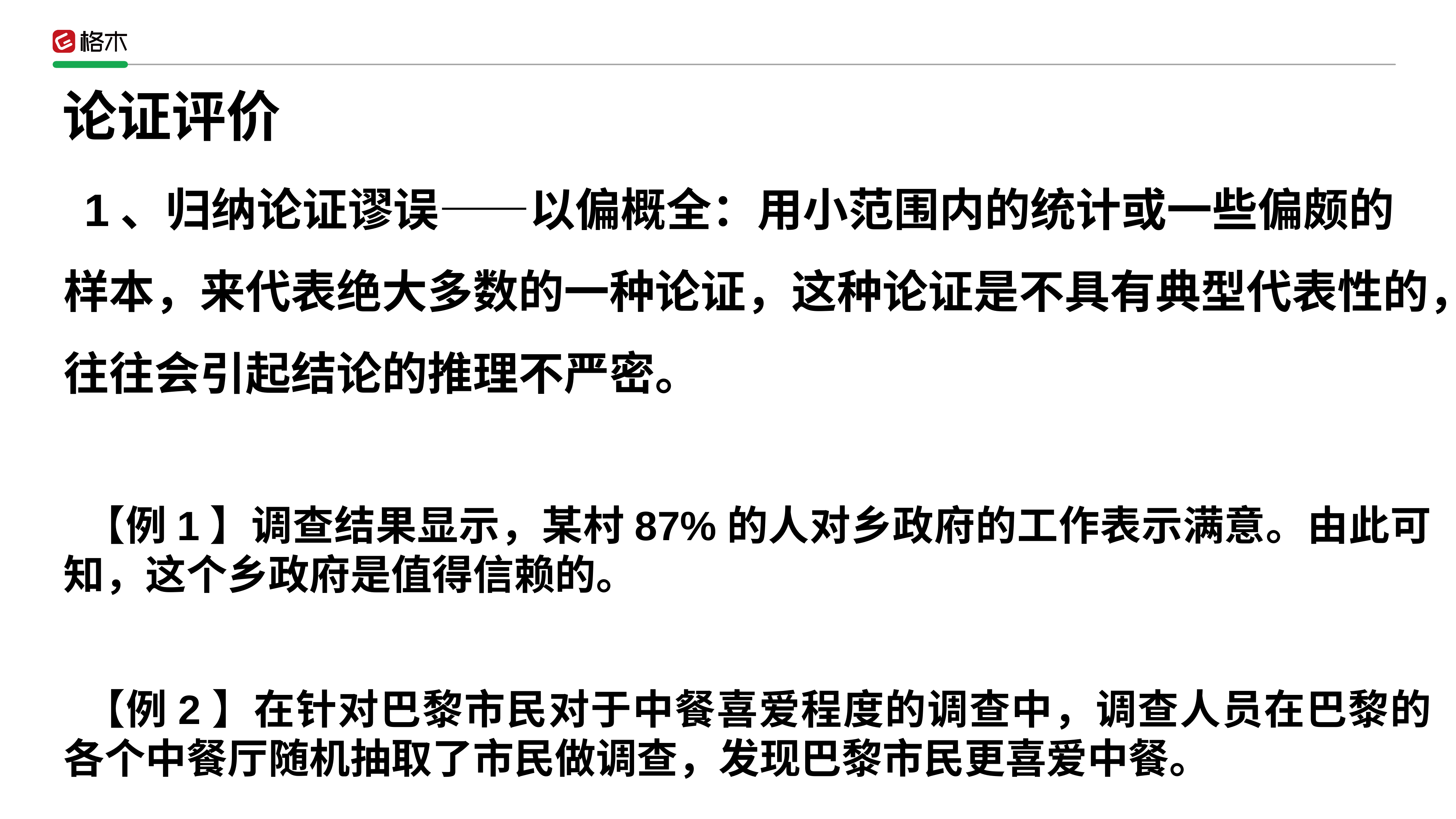

论证评价
1、归纳论证谬误——以偏概全：用小范围内的统计或一些偏颇的样本，来代表绝大多数的一种论证，这种论证是不具有典型代表性的，往往会引起结论的推理不严密。

【例1】调查结果显示，某村87%的人对乡政府的工作表示满意。由此可知，这个乡政府是值得信赖的。

【例2】在针对巴黎市民对于中餐喜爱程度的调查中，调查人员在巴黎的各个中餐厅随机抽取了市民做调查，发现巴黎市民更喜爱中餐。